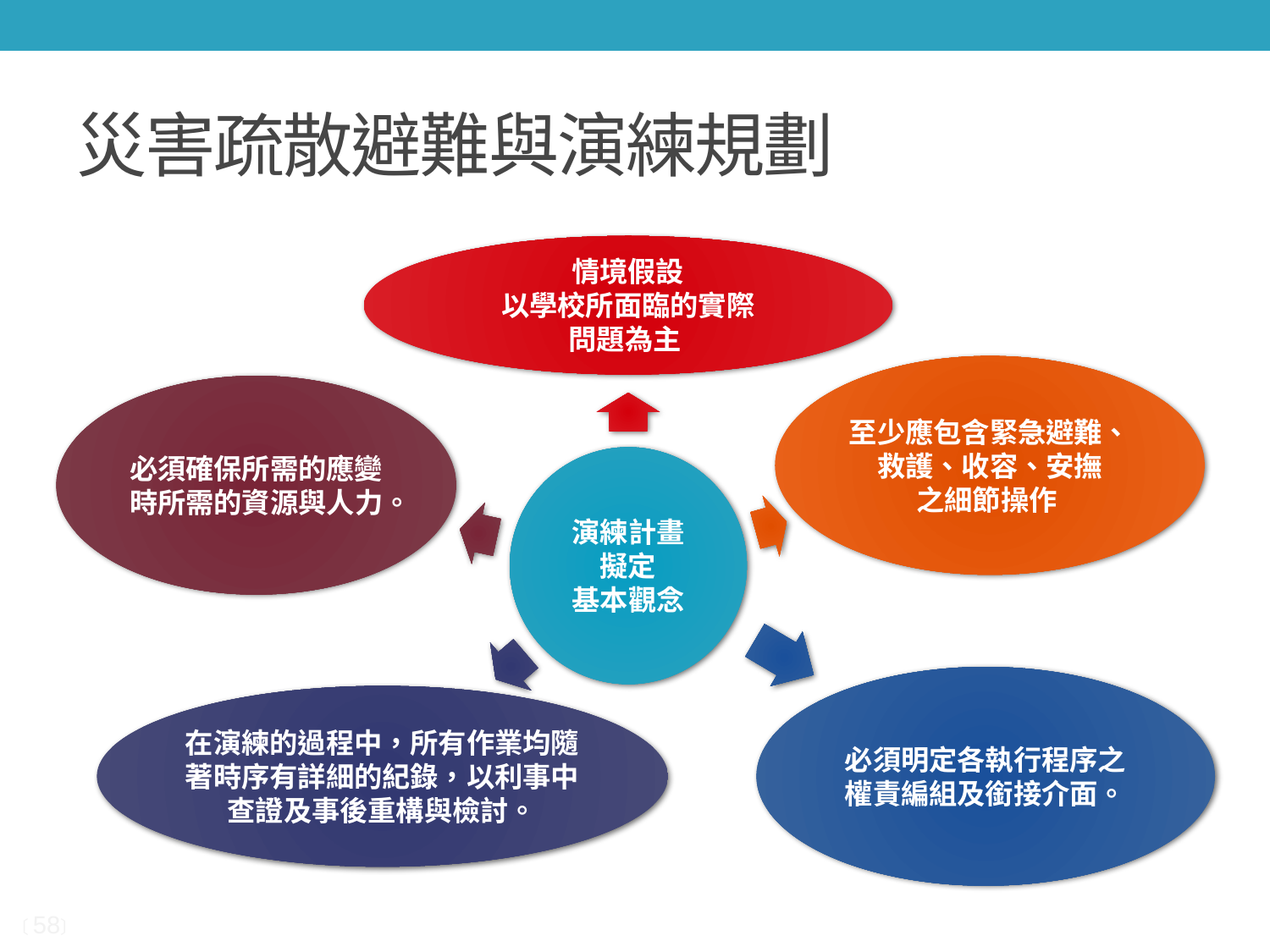

# 災害疏散避難與演練規劃
演練計畫
擬定
基本觀念

情境假設
以學校所面臨的實際
問題為主

至少應包含緊急避難、救護、收容、安撫
之細節操作

必須明定各執行程序之
權責編組及銜接介面。

在演練的過程中，所有作業均隨著時序有詳細的紀錄，以利事中查證及事後重構與檢討。

必須確保所需的應變時所需的資源與人力。